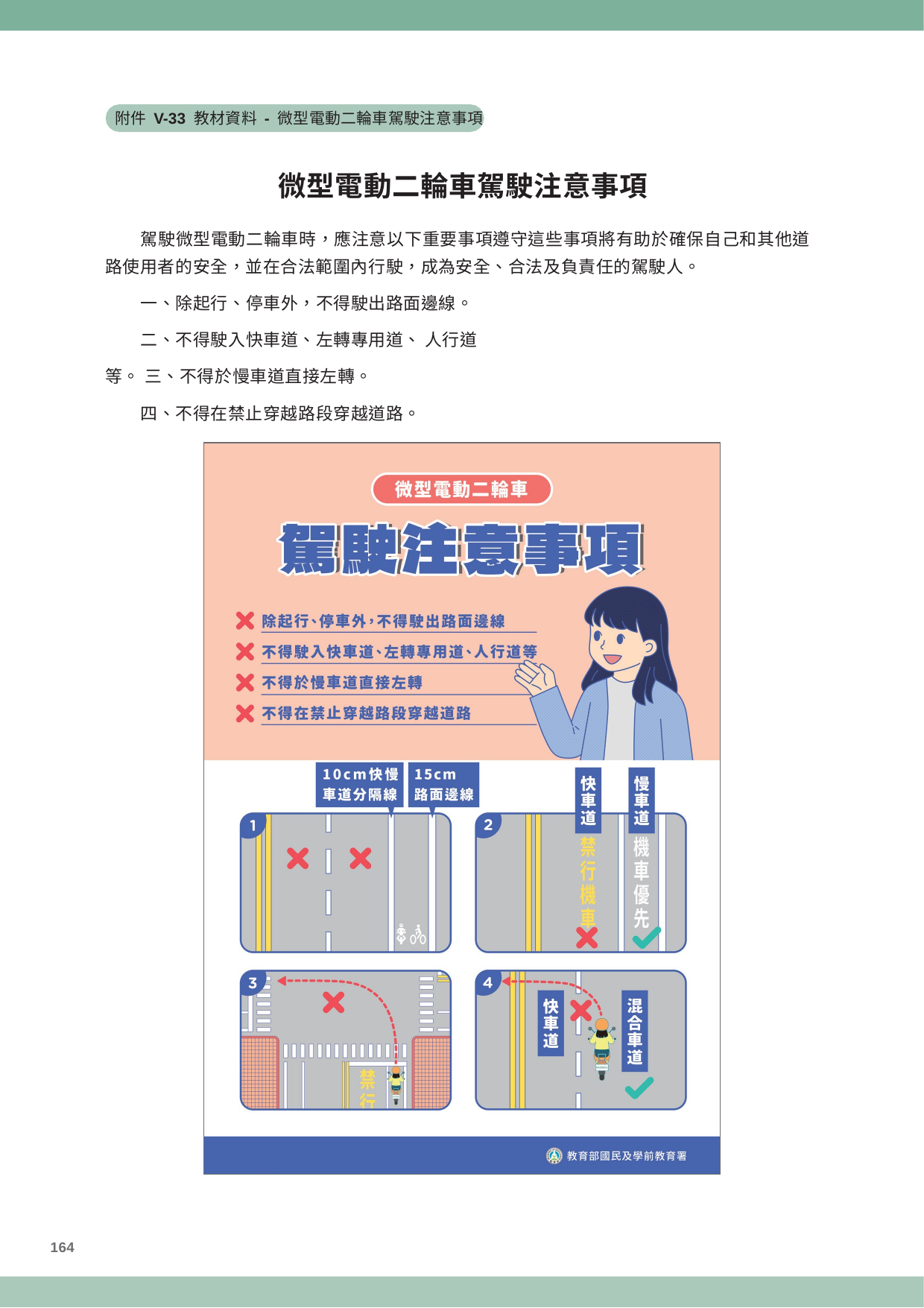

附件 V-33 教材資料 - 微型電動二輪車駕駛注意事項

微型電動二輪車駕駛注意事項
駕駛微型電動二輪車時，應注意以下重要事項遵守這些事項將有助於確保自己和其他道 路使用者的安全，並在合法範圍內行駛，成為安全、合法及負責任的駕駛人。
一、除起行、停車外，不得駛出路面邊線。
二、不得駛入快車道、左轉專用道、 人行道等。 三、不得於慢車道直接左轉。
四、不得在禁止穿越路段穿越道路。

164